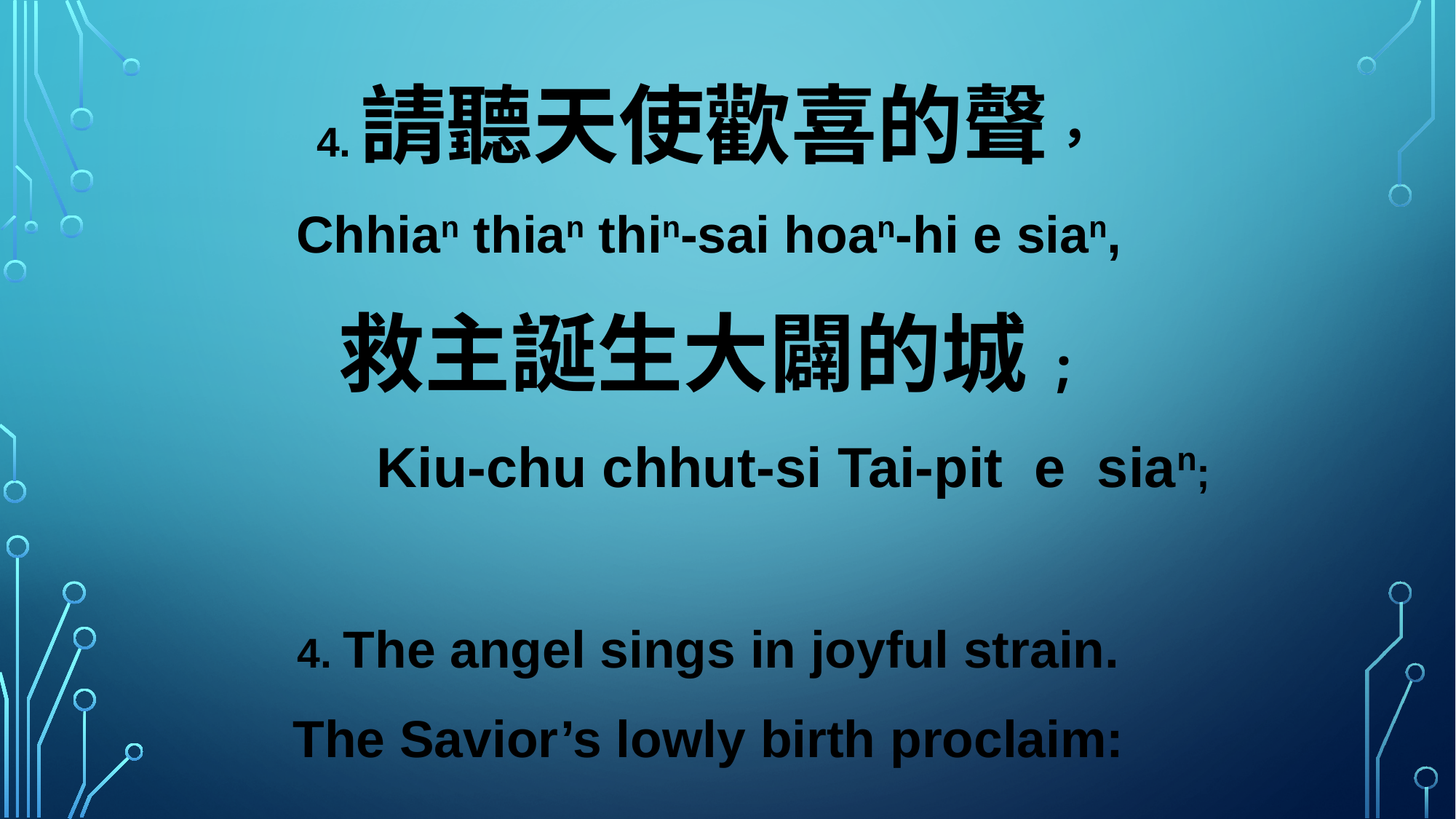

4.請聽天使歡喜的聲，
Chhian thian thin-sai hoan-hi e sian,
救主誕生大闢的城;
              Kiu-chu chhut-si Tai-pit  e  sian;

4. The angel sings in joyful strain.
The Savior’s lowly birth proclaim: